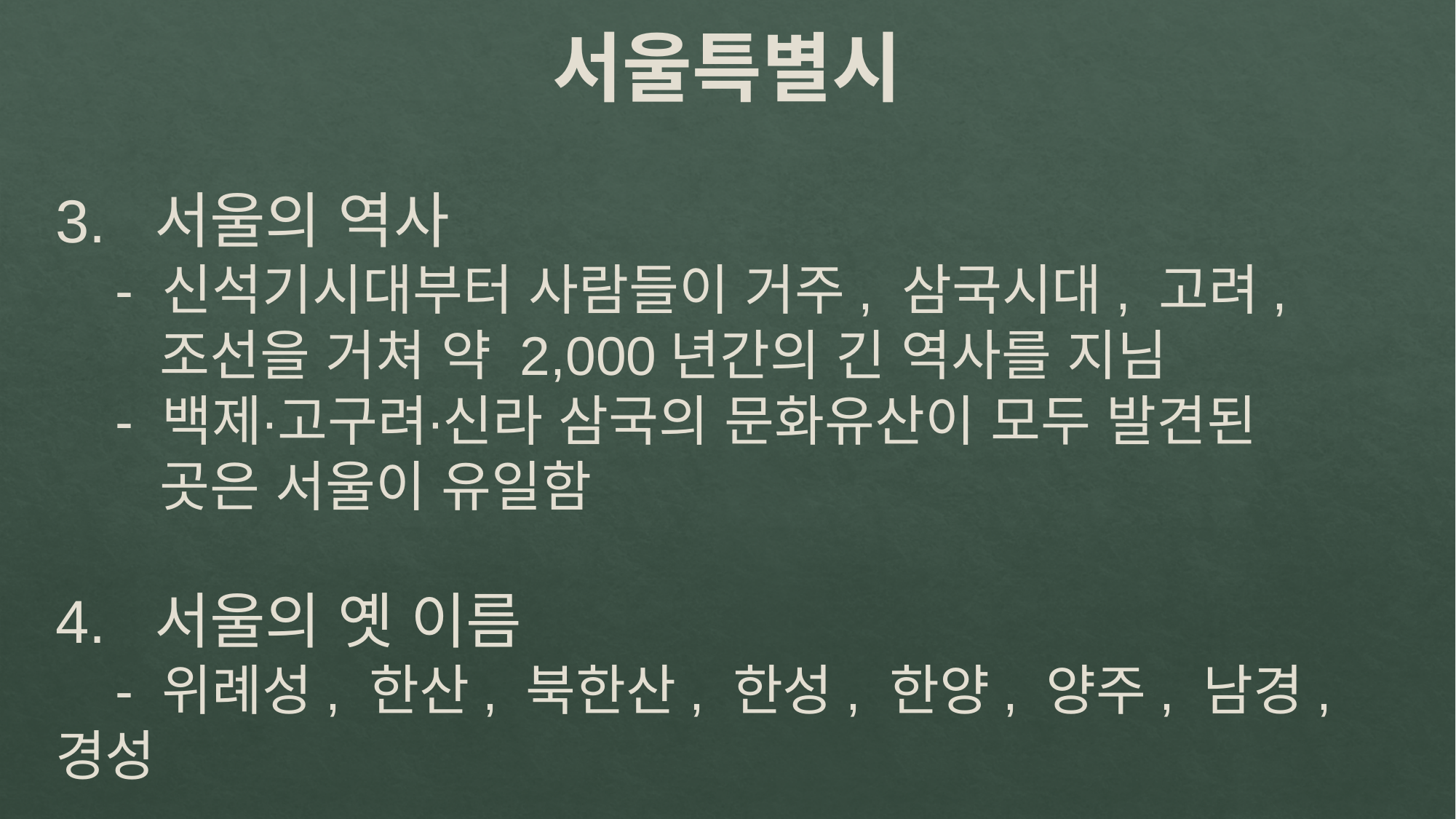

서울특별시
3.  서울의 역사
    - 신석기시대부터 사람들이 거주, 삼국시대, 고려,
      조선을 거쳐 약 2,000년간의 긴 역사를 지님
    - 백제∙고구려∙신라 삼국의 문화유산이 모두 발견된
      곳은 서울이 유일함

4.  서울의 옛 이름
    - 위례성, 한산, 북한산, 한성, 한양, 양주, 남경, 경성